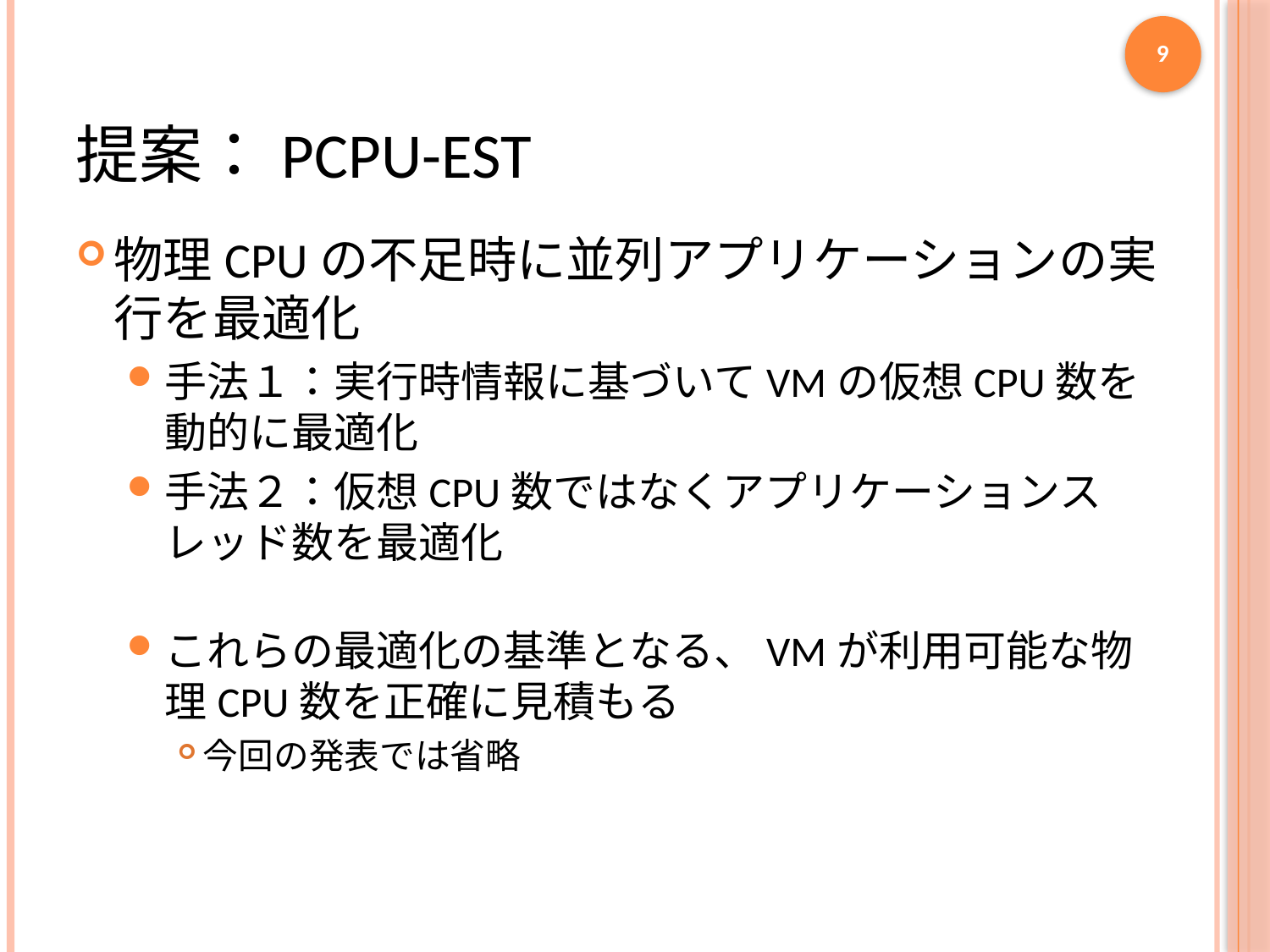

9
# 提案：pCPU-Est
物理CPUの不足時に並列アプリケーションの実行を最適化
手法１：実行時情報に基づいてVMの仮想CPU数を動的に最適化
手法２：仮想CPU数ではなくアプリケーションスレッド数を最適化

これらの最適化の基準となる、VMが利用可能な物理CPU数を正確に見積もる
今回の発表では省略